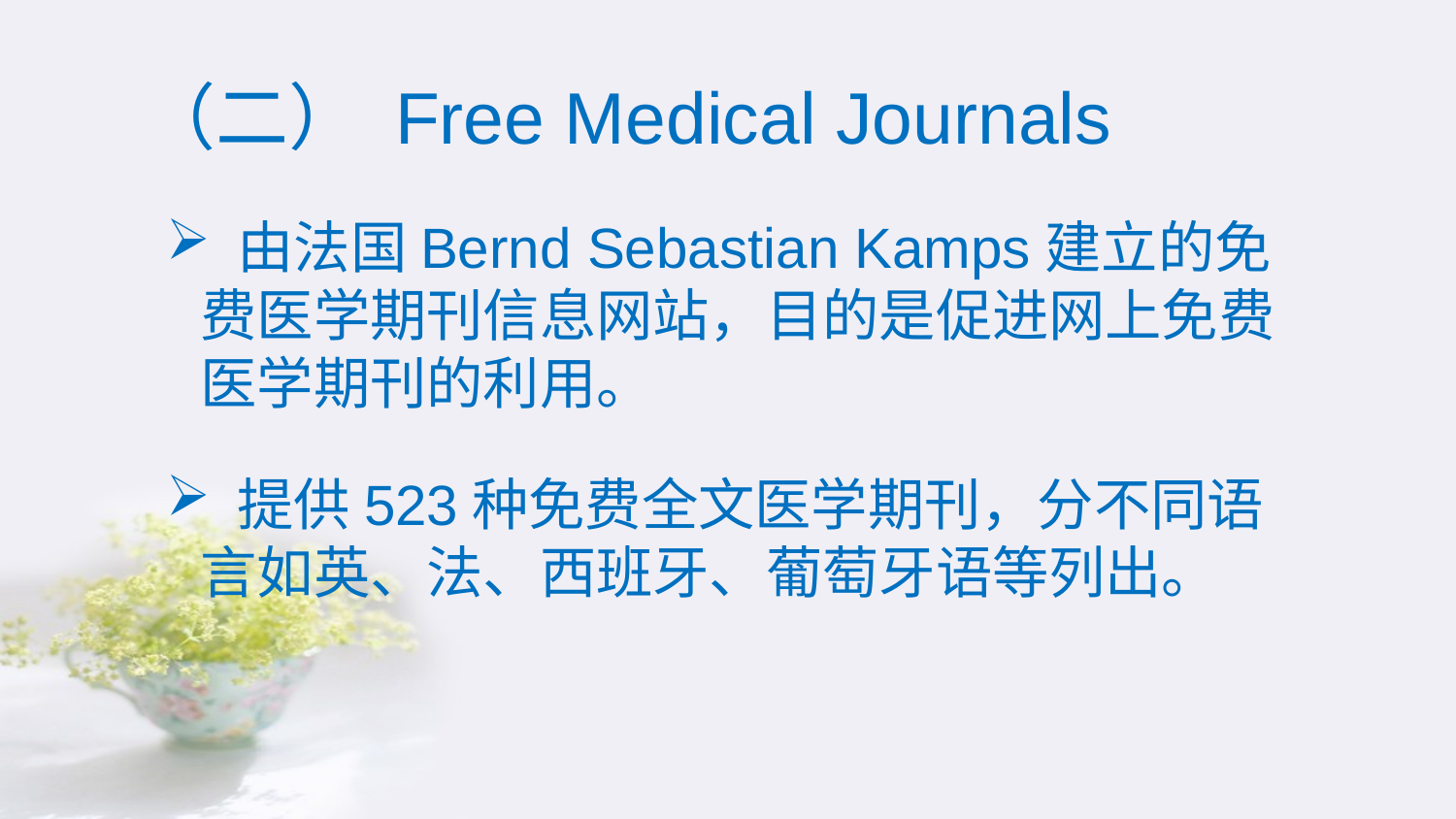

（二） Free Medical Journals
 由法国Bernd Sebastian Kamps建立的免费医学期刊信息网站，目的是促进网上免费医学期刊的利用。

 提供523种免费全文医学期刊，分不同语言如英、法、西班牙、葡萄牙语等列出。